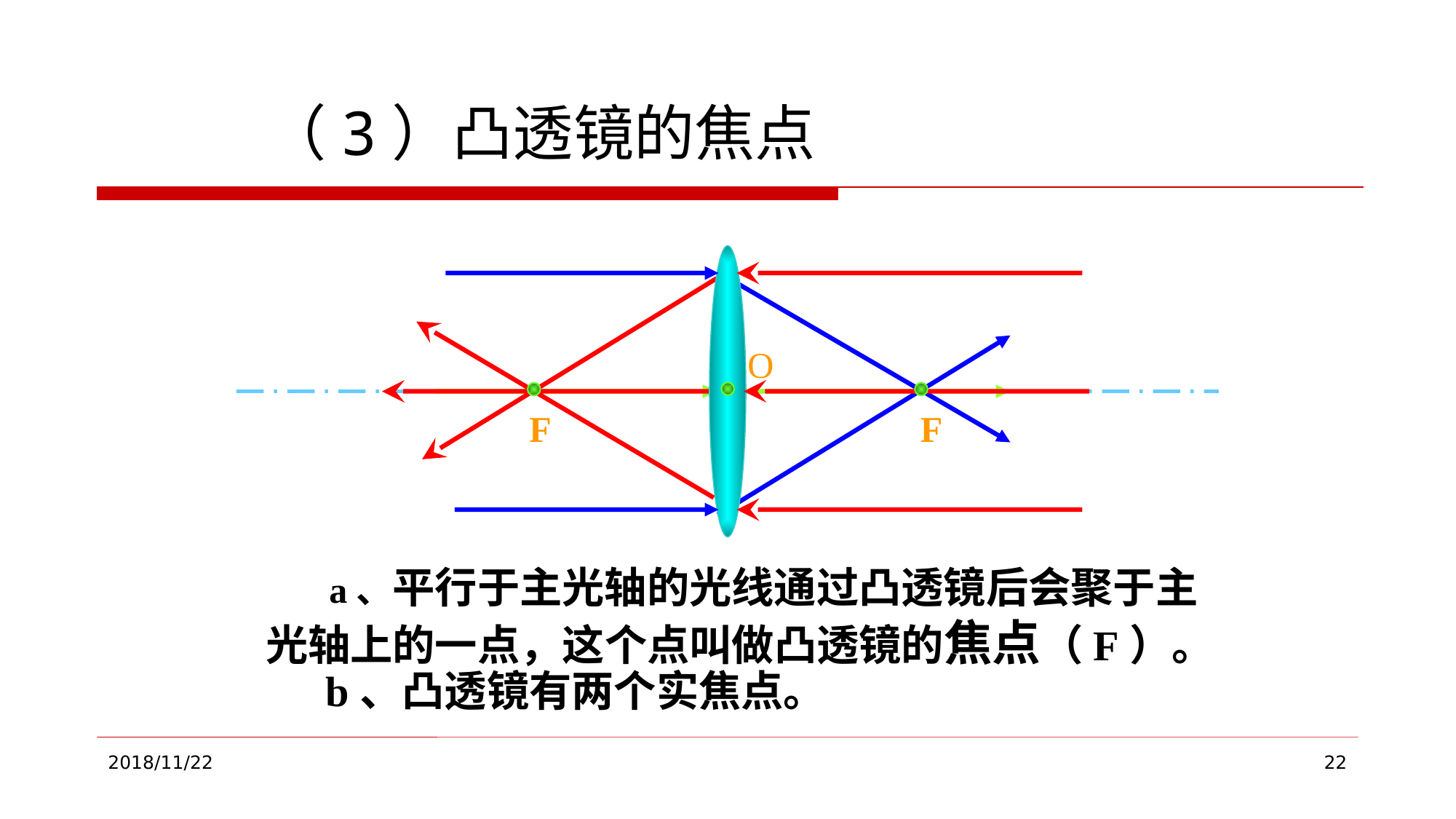

（3）凸透镜的焦点

O

F
F

       a、平行于主光轴的光线通过凸透镜后会聚于主
光轴上的一点，这个点叫做凸透镜的焦点（F）。
b、凸透镜有两个实焦点。
2018/11/22
22